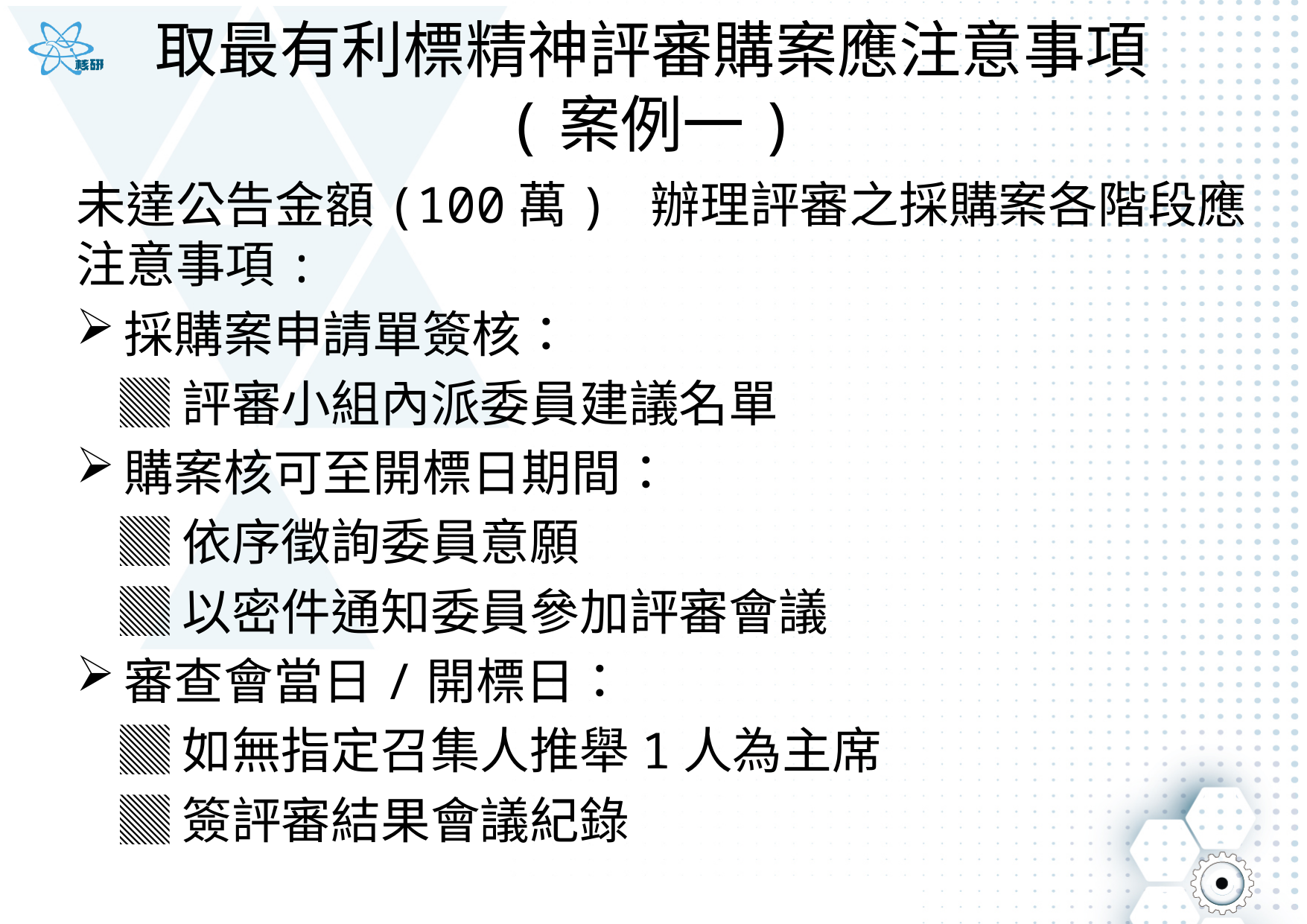

# 取最有利標精神評審購案應注意事項 (案例一)
未達公告金額(100萬) 辦理評審之採購案各階段應注意事項:
採購案申請單簽核：
▓評審小組內派委員建議名單
購案核可至開標日期間：
▓依序徵詢委員意願
▓以密件通知委員參加評審會議
審查會當日/開標日：
▓如無指定召集人推舉1人為主席
▓簽評審結果會議紀錄